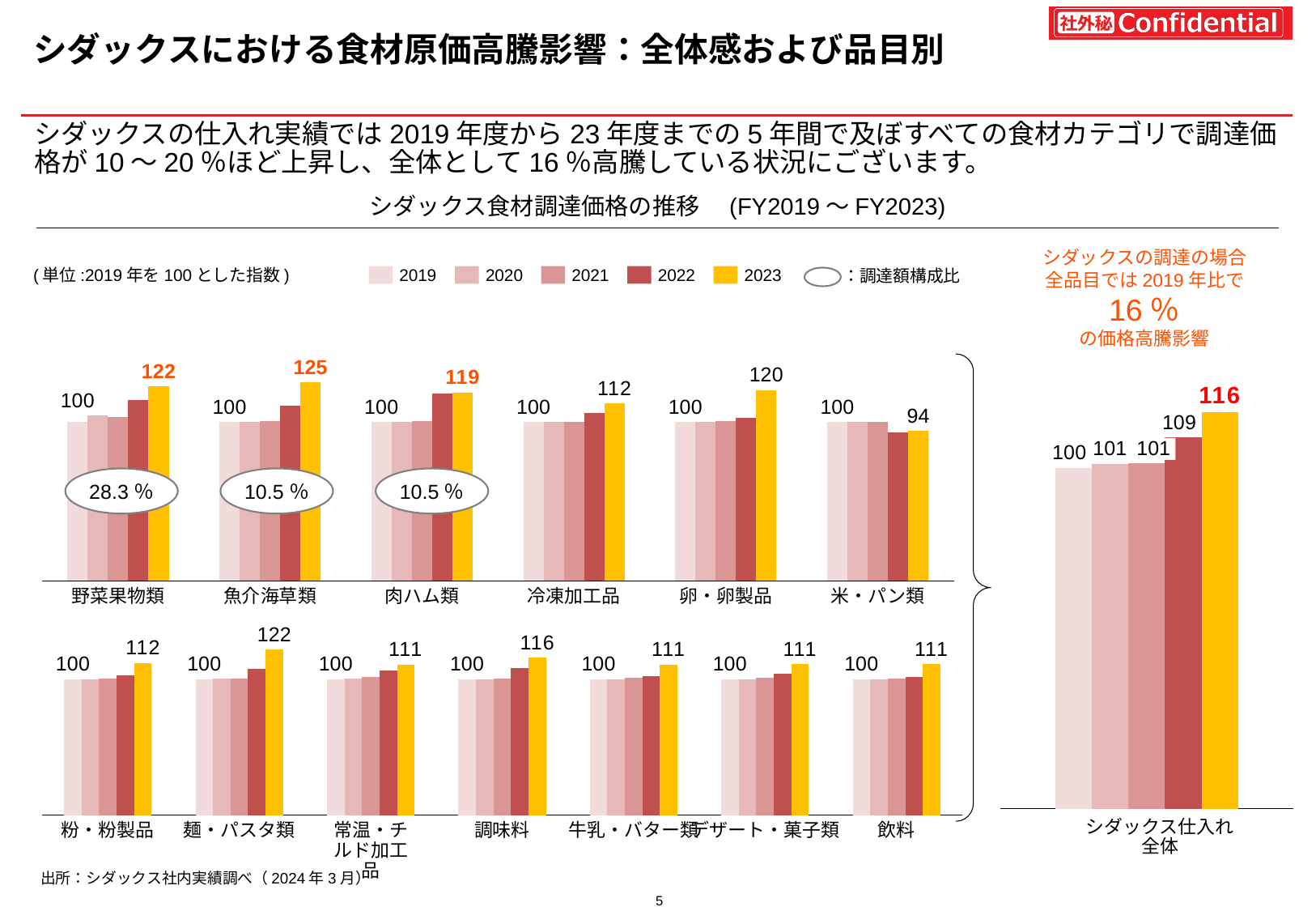

シダックスにおける食材原価高騰影響：全体感および品目別

シダックスの仕入れ実績では2019年度から23年度までの5年間で及ぼすべての食材カテゴリで調達価格が10～20％ほど上昇し、全体として16％高騰している状況にございます。
シダックス食材調達価格の推移　(FY2019～FY2023)
シダックスの調達の場合
全品目では2019年比で
16％
の価格高騰影響
(単位:2019年を100とした指数)
：調達額構成比

2019
2020
2021
2022
2023

### Chart

| Category |  |  |  |  |  |
|---|---|---|---|---|---|

### Chart

| Category |  |  |  |  |  |
|---|---|---|---|---|---|
101
28.3％
10.5％
10.5％
野菜果物類
魚介海草類
肉ハム類
冷凍加工品
卵・卵製品
米・パン類

### Chart

| Category |  |  |  |  |  |
|---|---|---|---|---|---|
シダックス仕入れ
全体
粉・粉製品
麺・パスタ類
常温・チルド加工品
調味料
牛乳・バター類
デザート・菓子類
飲料
出所：シダックス社内実績調べ（2024年3月）
5